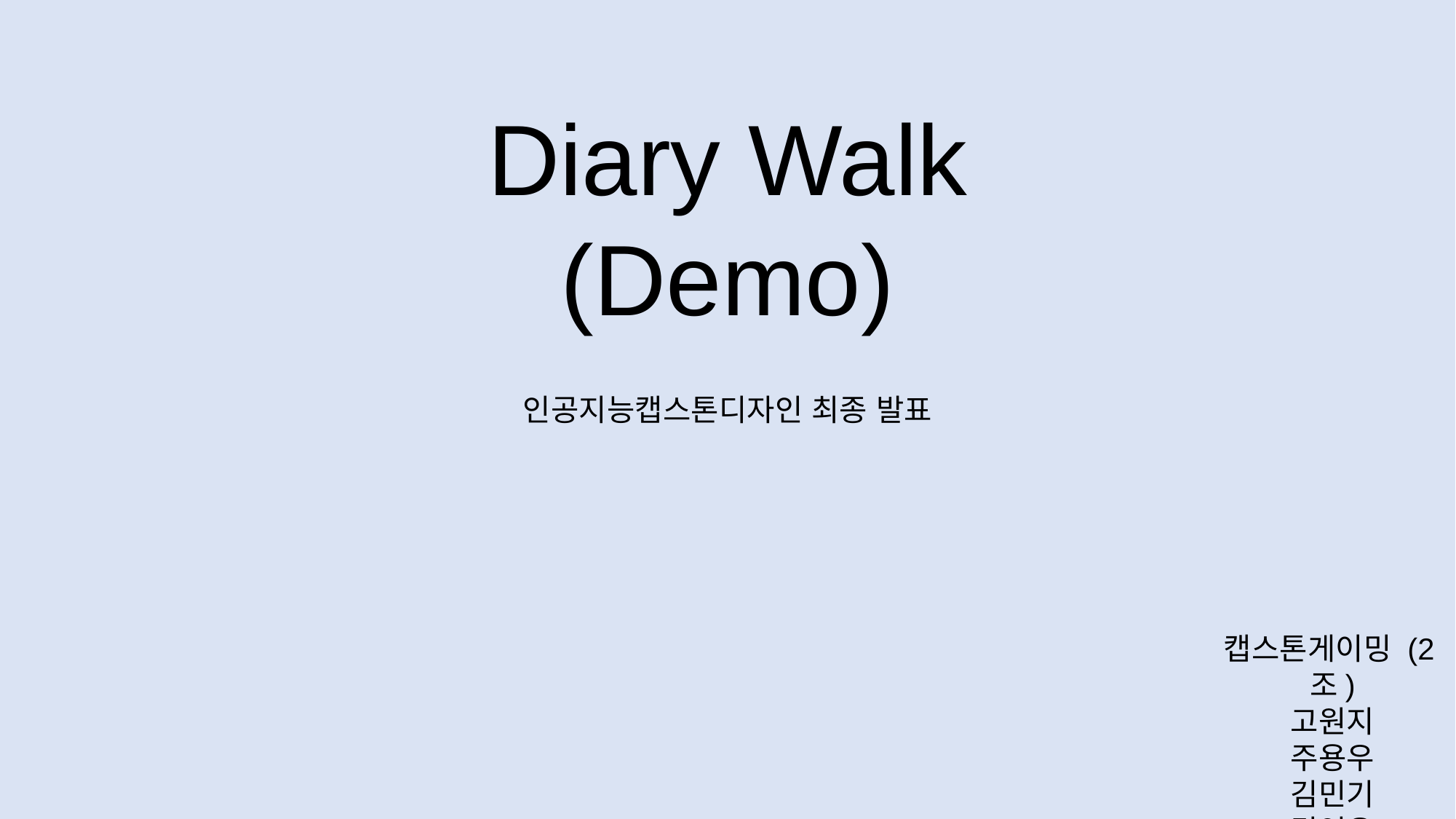

Diary Walk (Demo)
인공지능캡스톤디자인 최종 발표
캡스톤게이밍 (2조)
고원지
주용우
김민기
김연우